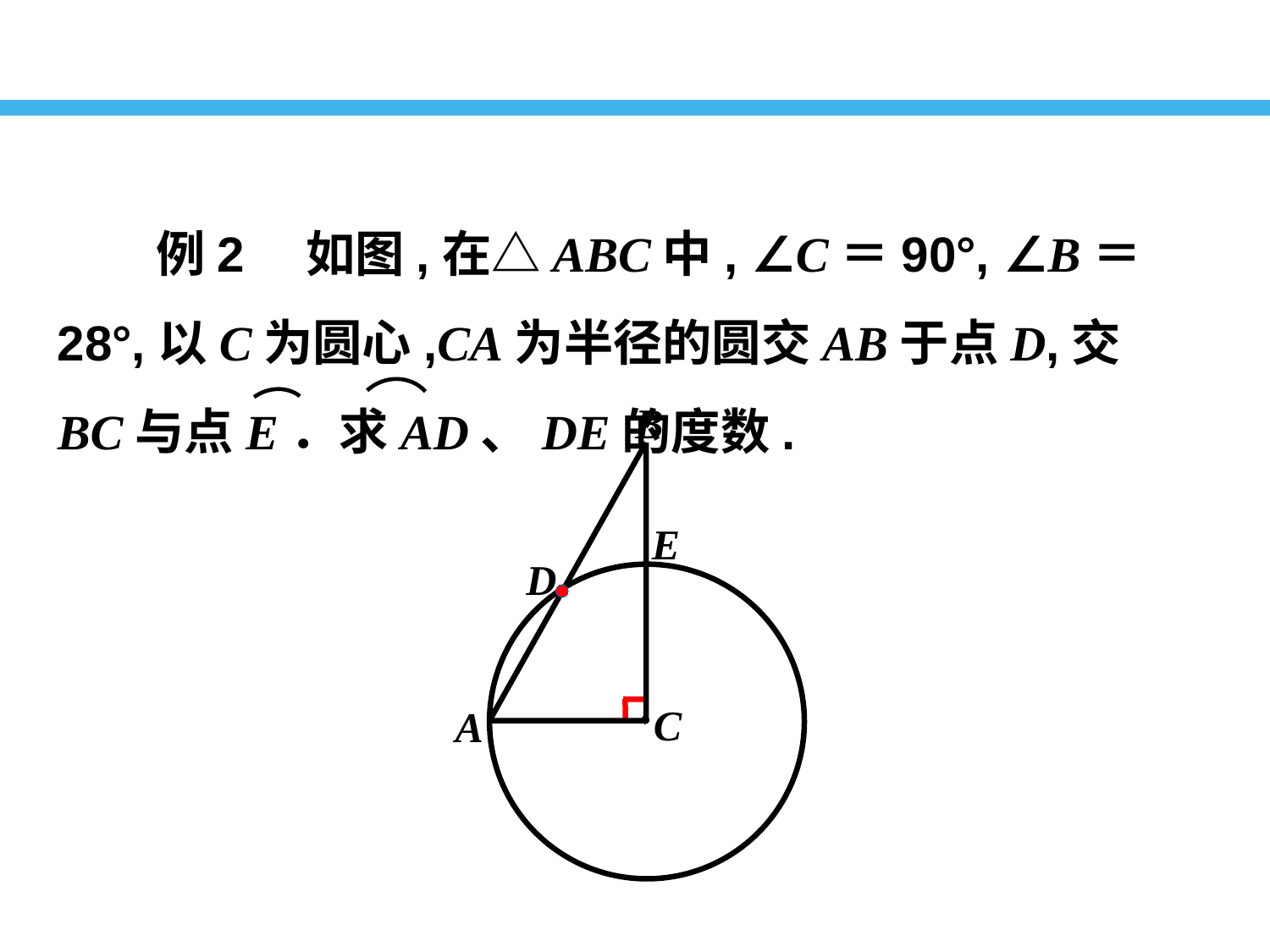

例2　如图,在△ABC中, ∠C＝90°, ∠B＝28°,以C为圆心,CA为半径的圆交AB于点D,交BC与点E．求AD、DE的度数.

B

E
D
C
A